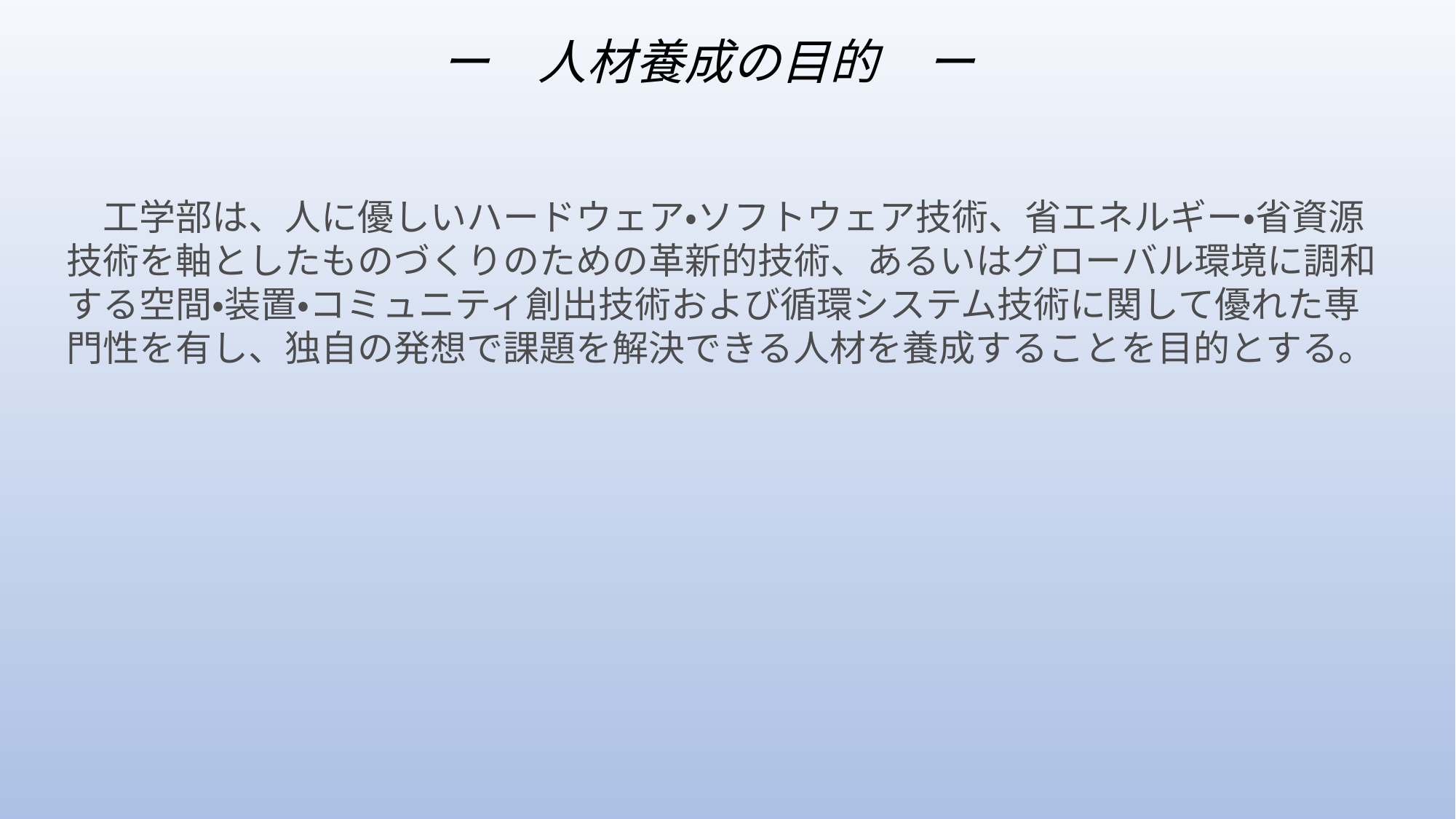

ー　人材養成の目的　ー
　工学部は、人に優しいハードウェア・ソフトウェア技術、省エネルギー・省資源技術を軸としたものづくりのための革新的技術、あるいはグローバル環境に調和する空間・装置・コミュニティ創出技術および循環システム技術に関して優れた専門性を有し、独自の発想で課題を解決できる人材を養成することを目的とする。